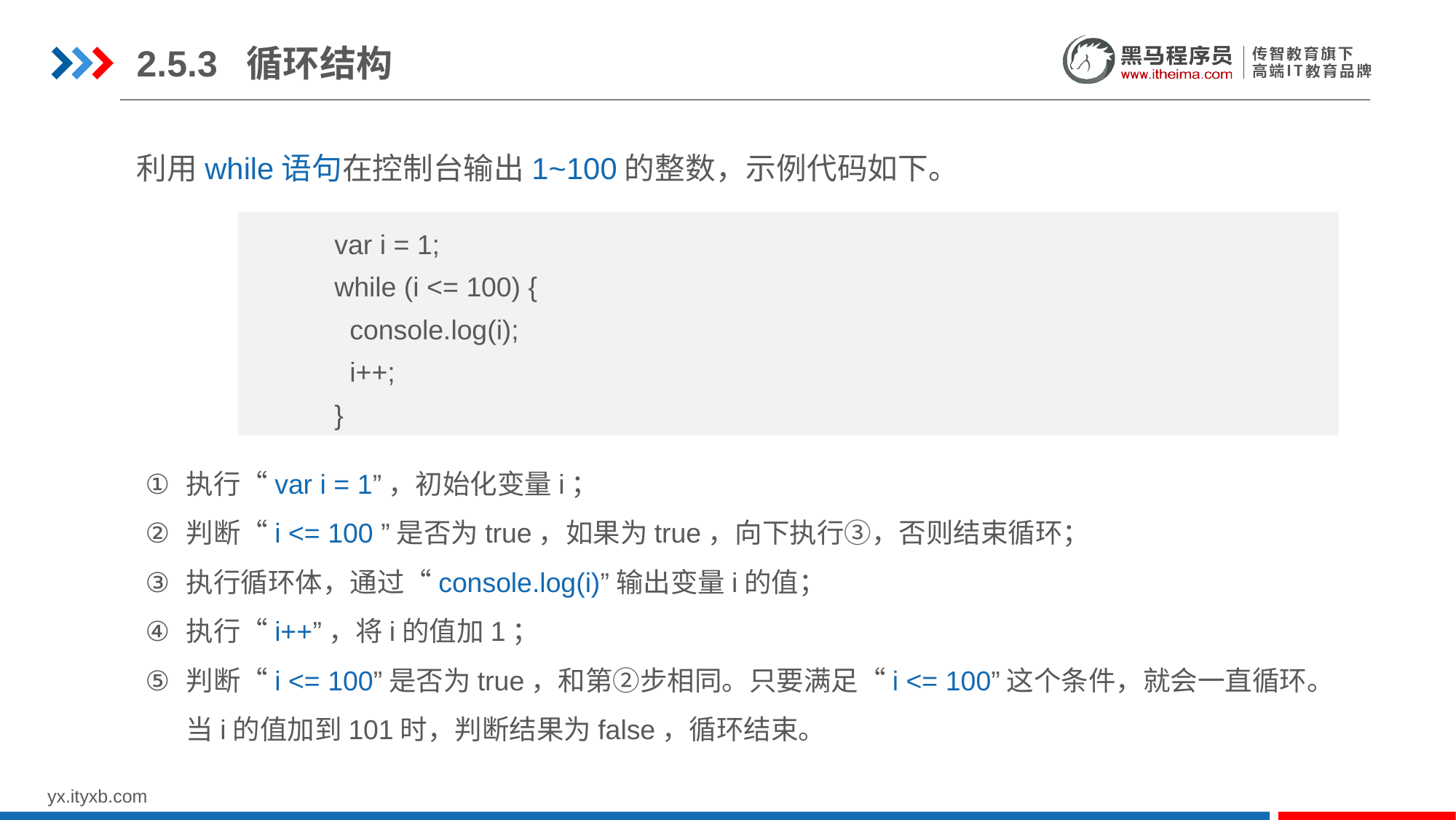

2.5.3  循环结构
利用while语句在控制台输出1~100的整数，示例代码如下。
var i = 1;
while (i <= 100) {
  console.log(i);
  i++;
}

执行“var i = 1”，初始化变量i；
判断“i <= 100 ”是否为true，如果为true，向下执行③，否则结束循环；
执行循环体，通过“console.log(i)”输出变量i的值；
执行“i++”，将i的值加1；
判断“i <= 100”是否为true，和第②步相同。只要满足“i <= 100”这个条件，就会一直循环。当i的值加到101时，判断结果为false，循环结束。